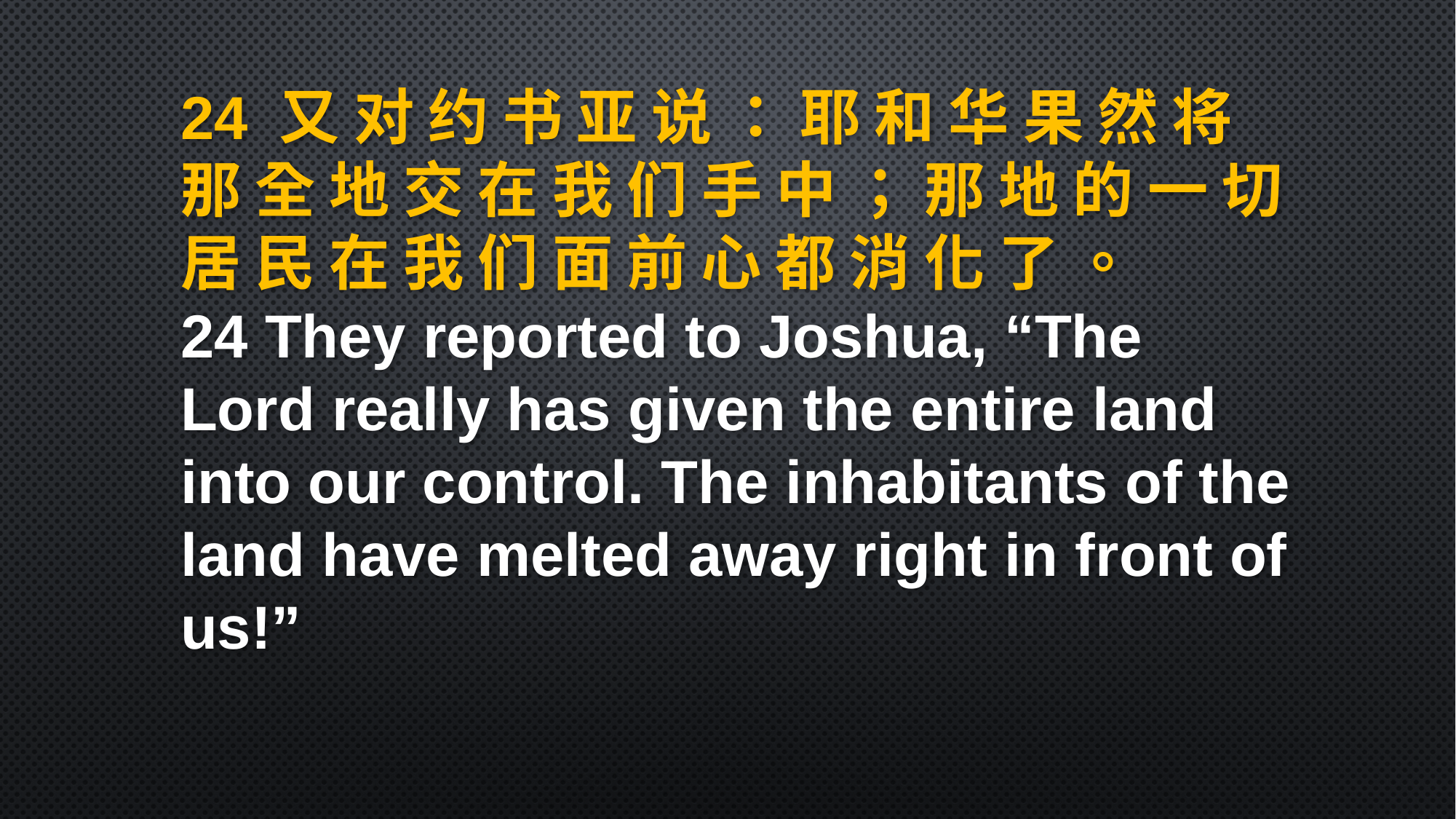

24 又 对 约 书 亚 说 ： 耶 和 华 果 然 将 那 全 地 交 在 我 们 手 中 ； 那 地 的 一 切 居 民 在 我 们 面 前 心 都 消 化 了 。
24 They reported to Joshua, “The Lord really has given the entire land into our control. The inhabitants of the land have melted away right in front of us!”